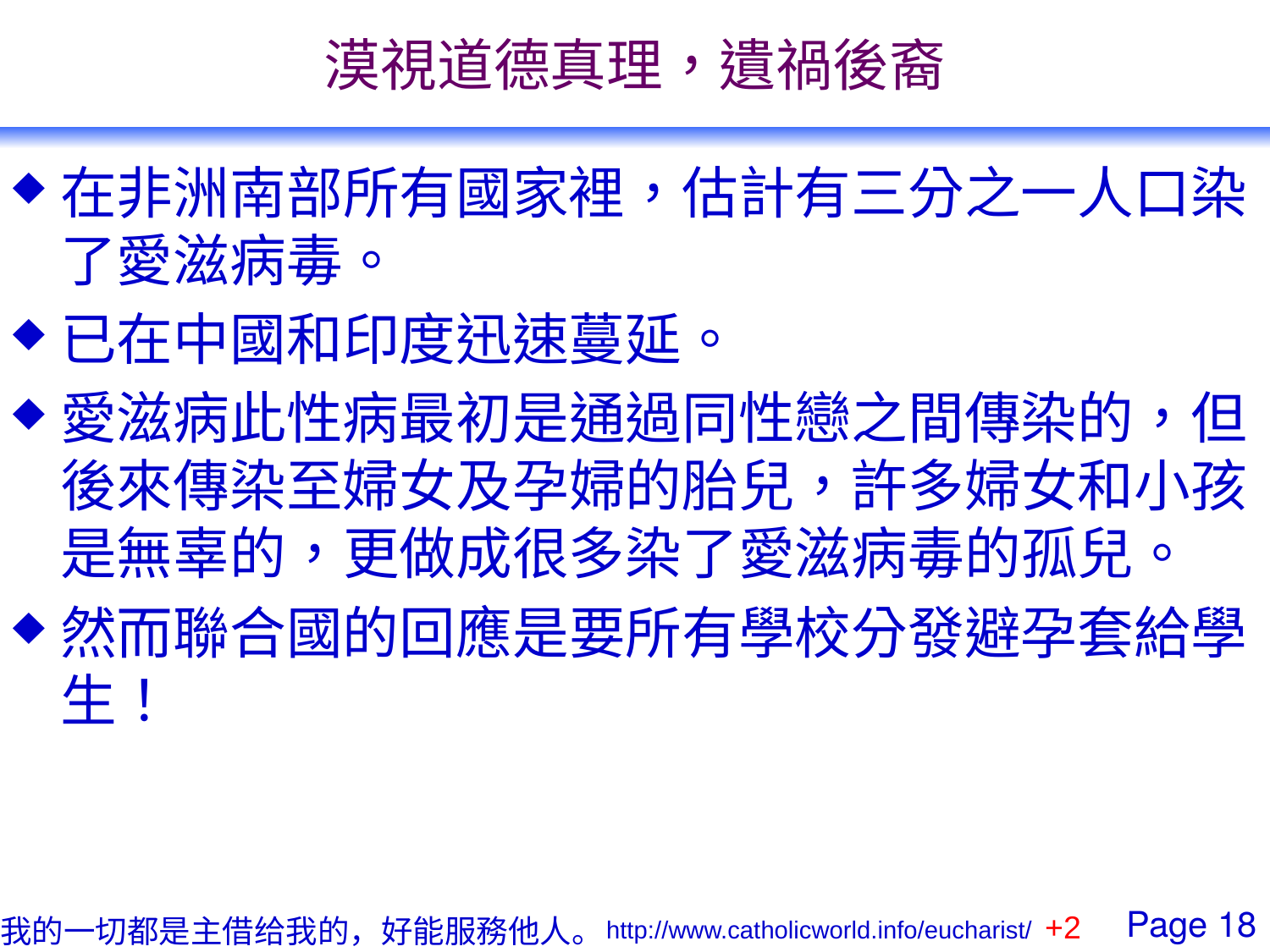

# 漠視道德真理，遺禍後裔
在非洲南部所有國家裡，估計有三分之一人口染了愛滋病毒。
已在中國和印度迅速蔓延。
愛滋病此性病最初是通過同性戀之間傳染的，但後來傳染至婦女及孕婦的胎兒，許多婦女和小孩是無辜的，更做成很多染了愛滋病毒的孤兒。
然而聯合國的回應是要所有學校分發避孕套給學生！
+2